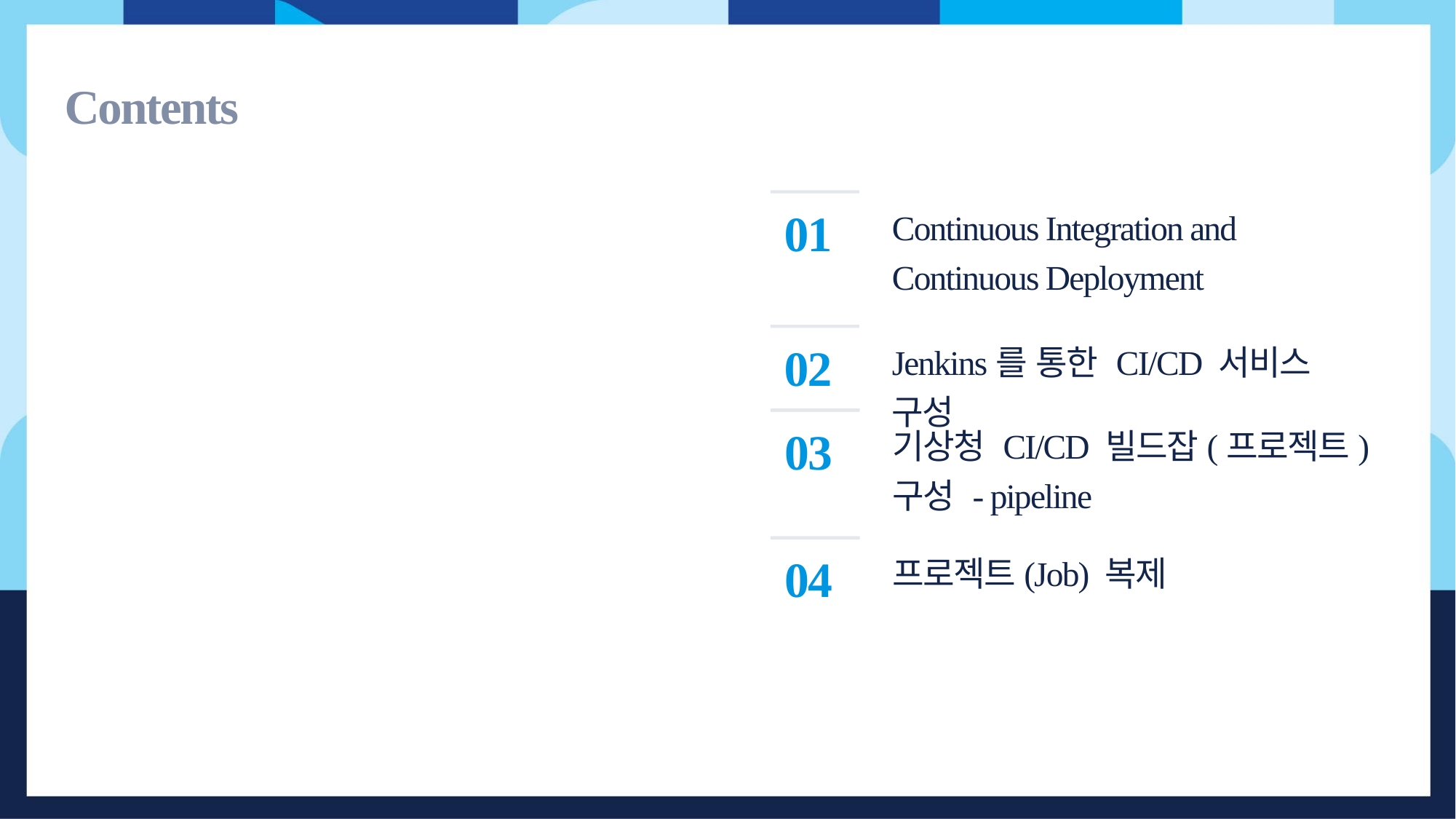

01

Continuous Integration and
Continuous Deployment
02

Jenkins를 통한 CI/CD 서비스 구성
03

기상청 CI/CD 빌드잡(프로젝트) 구성 - pipeline

04

프로젝트(Job) 복제